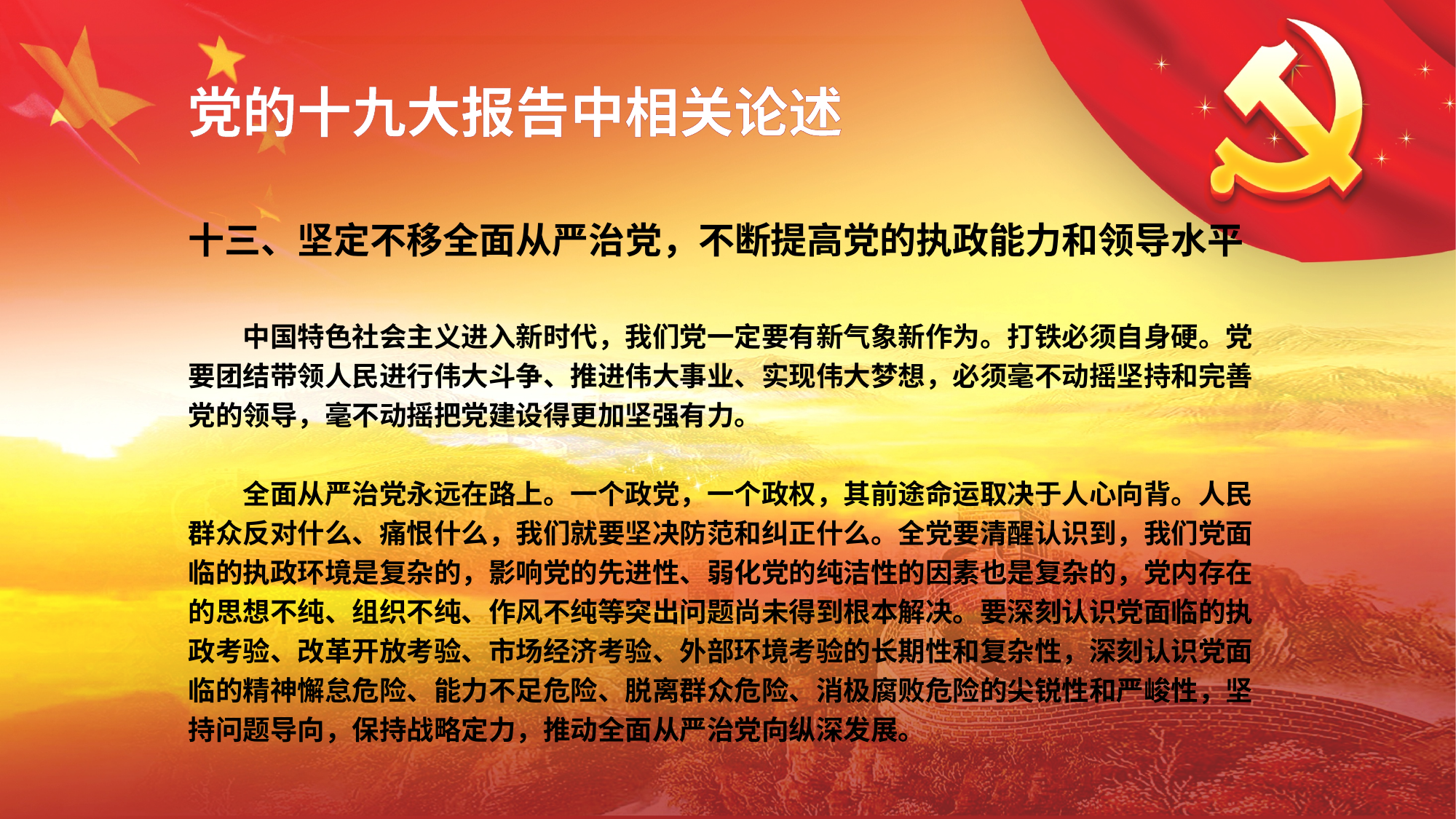

党的十九大报告中相关论述
十三、坚定不移全面从严治党，不断提高党的执政能力和领导水平

中国特色社会主义进入新时代，我们党一定要有新气象新作为。打铁必须自身硬。党要团结带领人民进行伟大斗争、推进伟大事业、实现伟大梦想，必须毫不动摇坚持和完善党的领导，毫不动摇把党建设得更加坚强有力。

全面从严治党永远在路上。一个政党，一个政权，其前途命运取决于人心向背。人民群众反对什么、痛恨什么，我们就要坚决防范和纠正什么。全党要清醒认识到，我们党面临的执政环境是复杂的，影响党的先进性、弱化党的纯洁性的因素也是复杂的，党内存在的思想不纯、组织不纯、作风不纯等突出问题尚未得到根本解决。要深刻认识党面临的执政考验、改革开放考验、市场经济考验、外部环境考验的长期性和复杂性，深刻认识党面临的精神懈怠危险、能力不足危险、脱离群众危险、消极腐败危险的尖锐性和严峻性，坚持问题导向，保持战略定力，推动全面从严治党向纵深发展。